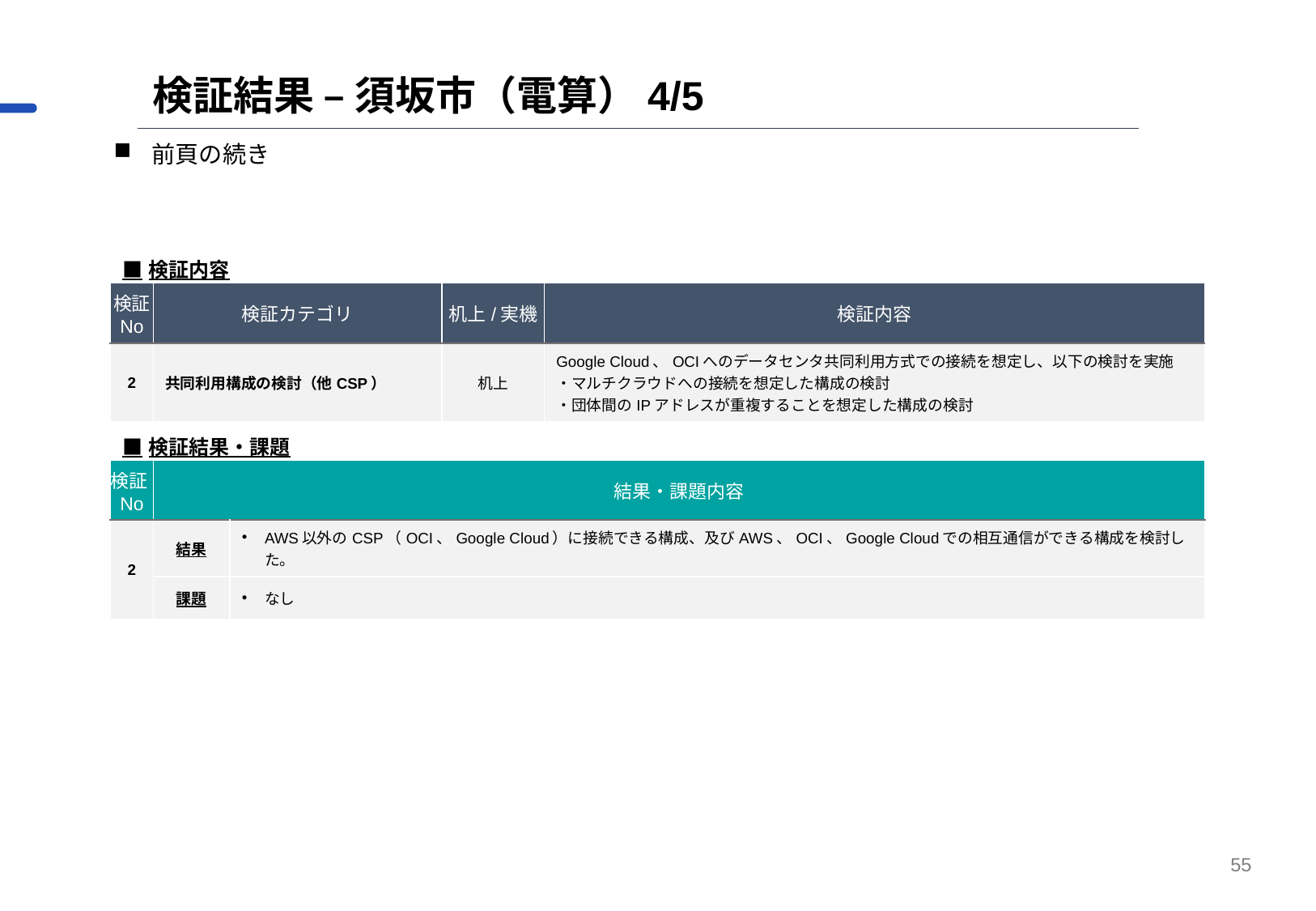

検証結果 – 須坂市（電算）4/5
前頁の続き
| ■検証内容 | ■検証内容 |  |  |
| --- | --- | --- | --- |
| 検証 No | 検証カテゴリ | 机上/実機 | 検証内容 |
| 2 | 共同利用構成の検討（他CSP） | 机上 | Google Cloud、OCIへのデータセンタ共同利用方式での接続を想定し、以下の検討を実施 ・マルチクラウドへの接続を想定した構成の検討 ・団体間のIPアドレスが重複することを想定した構成の検討 |
| ■検証結果・課題 |  |  |
| --- | --- | --- |
| 検証No | 結果・課題内容 | 結果・課題内容 |
| 2 | 結果 | AWS以外のCSP（OCI、Google Cloud）に接続できる構成、及びAWS、OCI、Google Cloudでの相互通信ができる構成を検討した。 |
|  | 課題 | なし |
55